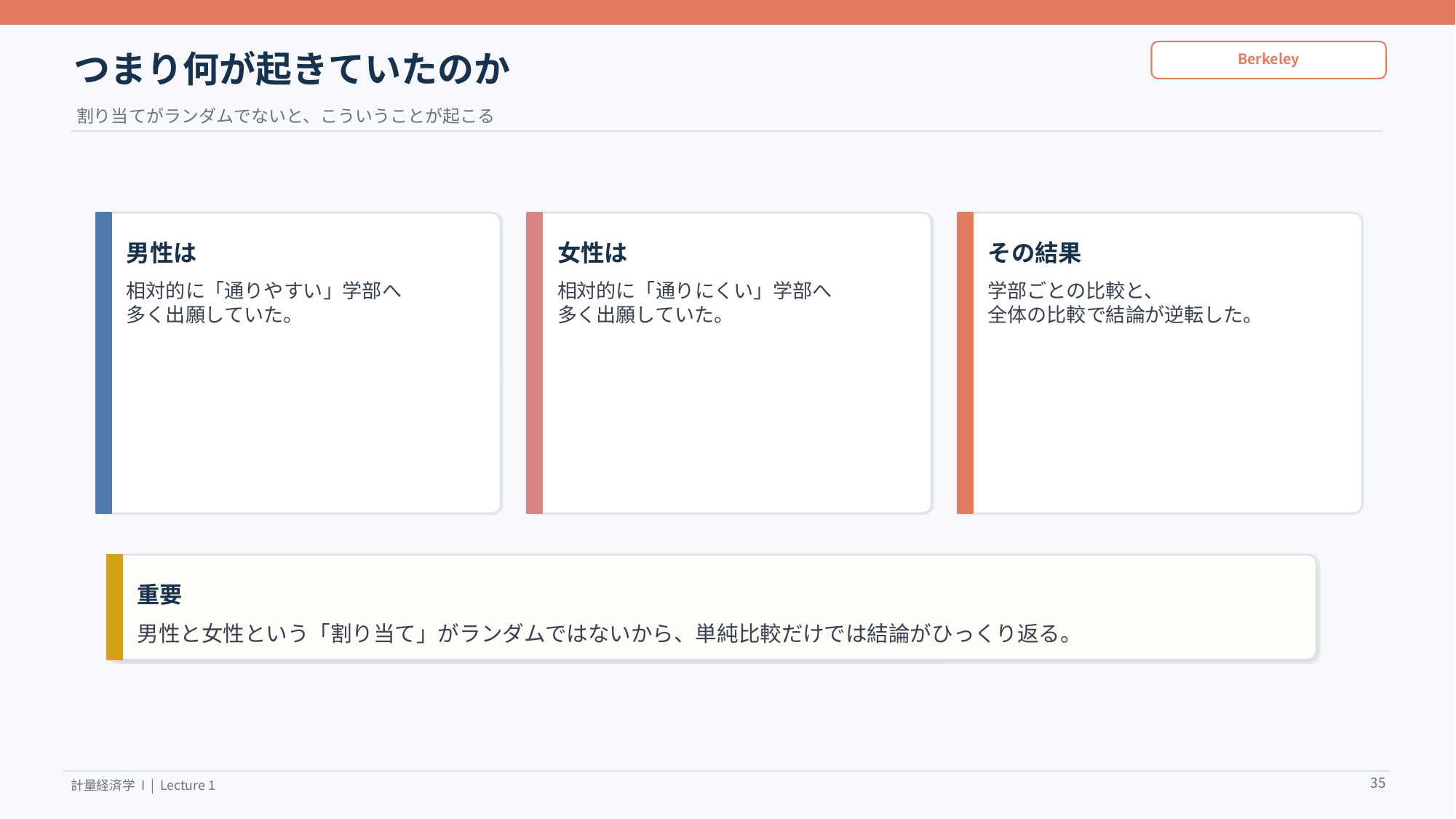

つまり何が起きていたのか

Berkeley
割り当てがランダムでないと、こういうことが起こる

男性は
女性は
その結果
相対的に「通りやすい」学部へ
多く出願していた。
相対的に「通りにくい」学部へ
多く出願していた。
学部ごとの比較と、
全体の比較で結論が逆転した。

重要
男性と女性という「割り当て」がランダムではないから、単純比較だけでは結論がひっくり返る。

35
計量経済学 I  |  Lecture 1